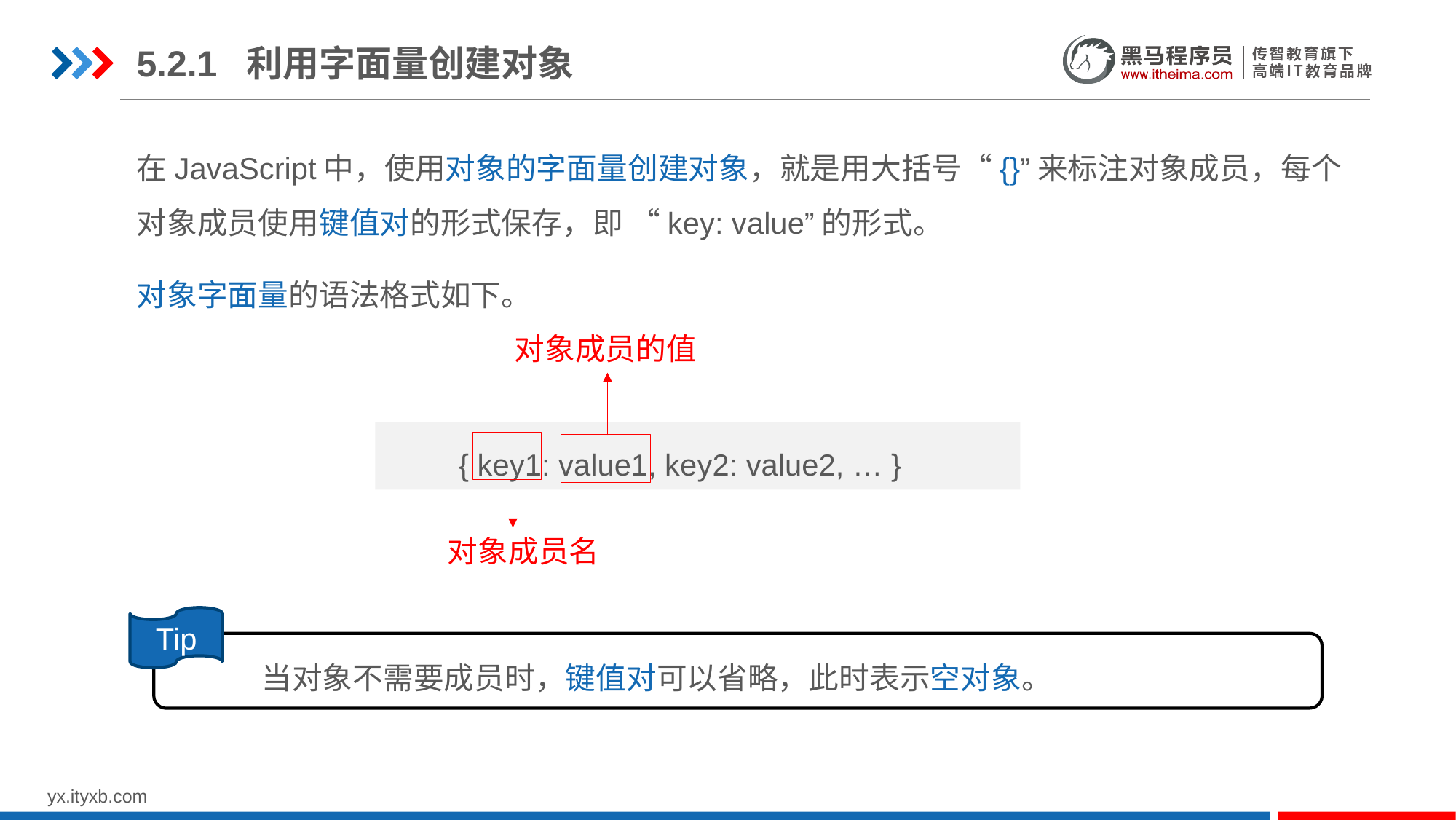

5.2.1  利用字面量创建对象
在JavaScript中，使用对象的字面量创建对象，就是用大括号“{}”来标注对象成员，每个对象成员使用键值对的形式保存，即 “key: value”的形式。
对象字面量的语法格式如下。
对象成员的值
{ key1: value1, key2: value2, … }

对象成员名
Tip

当对象不需要成员时，键值对可以省略，此时表示空对象。